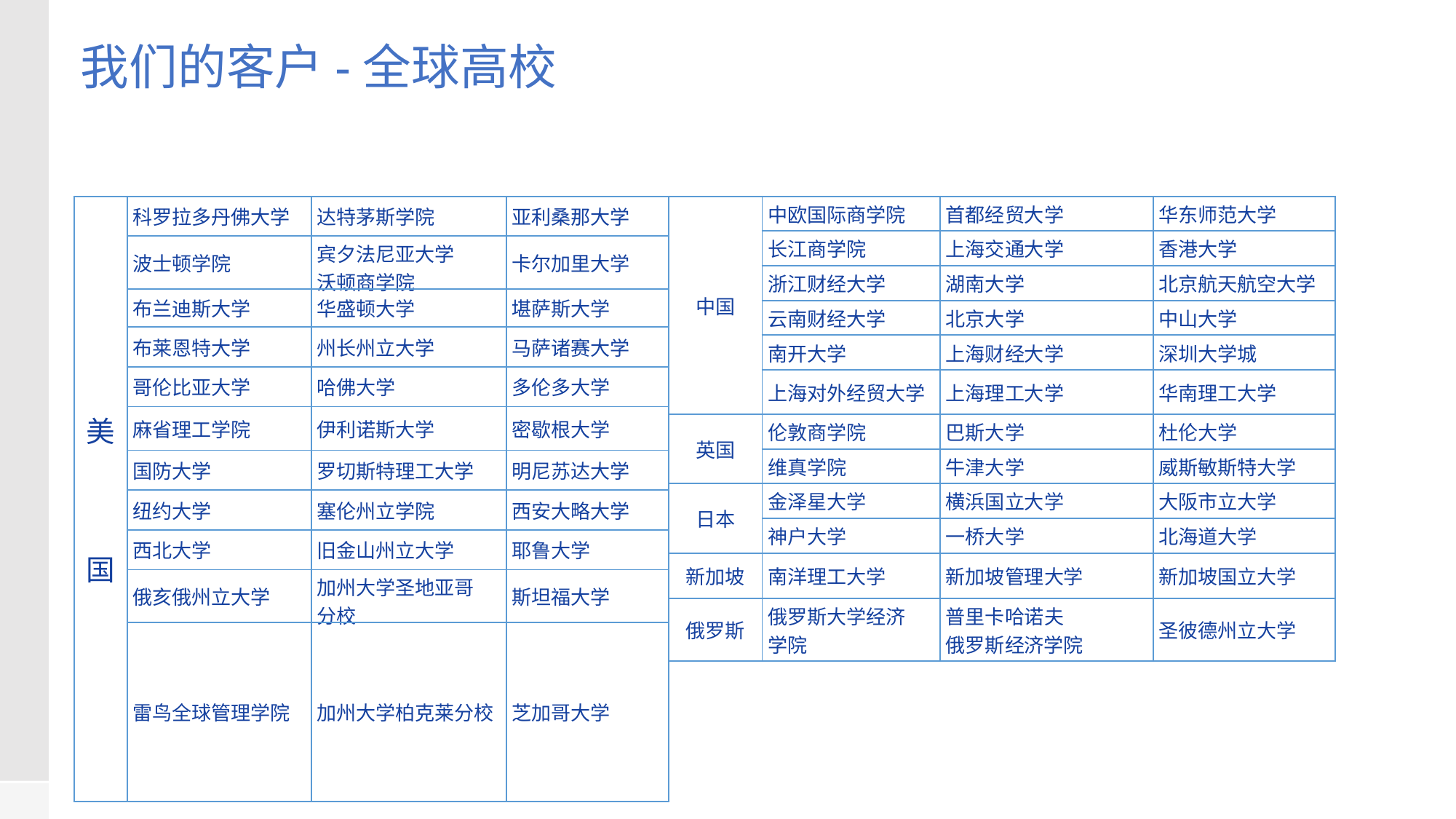

我们的客户-全球高校

| 美 国 | 科罗拉多丹佛大学 | 达特茅斯学院 | 亚利桑那大学 |
| --- | --- | --- | --- |
|  | 波士顿学院 | 宾夕法尼亚大学 沃顿商学院 | 卡尔加里大学 |
|  | 布兰迪斯大学 | 华盛顿大学 | 堪萨斯大学 |
|  | 布莱恩特大学 | 州长州立大学 | 马萨诸赛大学 |
|  | 哥伦比亚大学 | 哈佛大学 | 多伦多大学 |
|  | 麻省理工学院 | 伊利诺斯大学 | 密歇根大学 |
|  | 国防大学 | 罗切斯特理工大学 | 明尼苏达大学 |
|  | 纽约大学 | 塞伦州立学院 | 西安大略大学 |
|  | 西北大学 | 旧金山州立大学 | 耶鲁大学 |
|  | 俄亥俄州立大学 | 加州大学圣地亚哥 分校 | 斯坦福大学 |
|  | 雷鸟全球管理学院 | 加州大学柏克莱分校 | 芝加哥大学 |
| 中国 | 中欧国际商学院 | 首都经贸大学 | 华东师范大学 |
| --- | --- | --- | --- |
|  | 长江商学院 | 上海交通大学 | 香港大学 |
|  | 浙江财经大学 | 湖南大学 | 北京航天航空大学 |
|  | 云南财经大学 | 北京大学 | 中山大学 |
|  | 南开大学 | 上海财经大学 | 深圳大学城 |
|  | 上海对外经贸大学 | 上海理工大学 | 华南理工大学 |
| 英国 | 伦敦商学院 | 巴斯大学 | 杜伦大学 |
|  | 维真学院 | 牛津大学 | 威斯敏斯特大学 |
| 日本 | 金泽星大学 | 横浜国立大学 | 大阪市立大学 |
|  | 神户大学 | 一桥大学 | 北海道大学 |
| 新加坡 | 南洋理工大学 | 新加坡管理大学 | 新加坡国立大学 |
| 俄罗斯 | 俄罗斯大学经济 学院 | 普里卡哈诺夫 俄罗斯经济学院 | 圣彼德州立大学 |